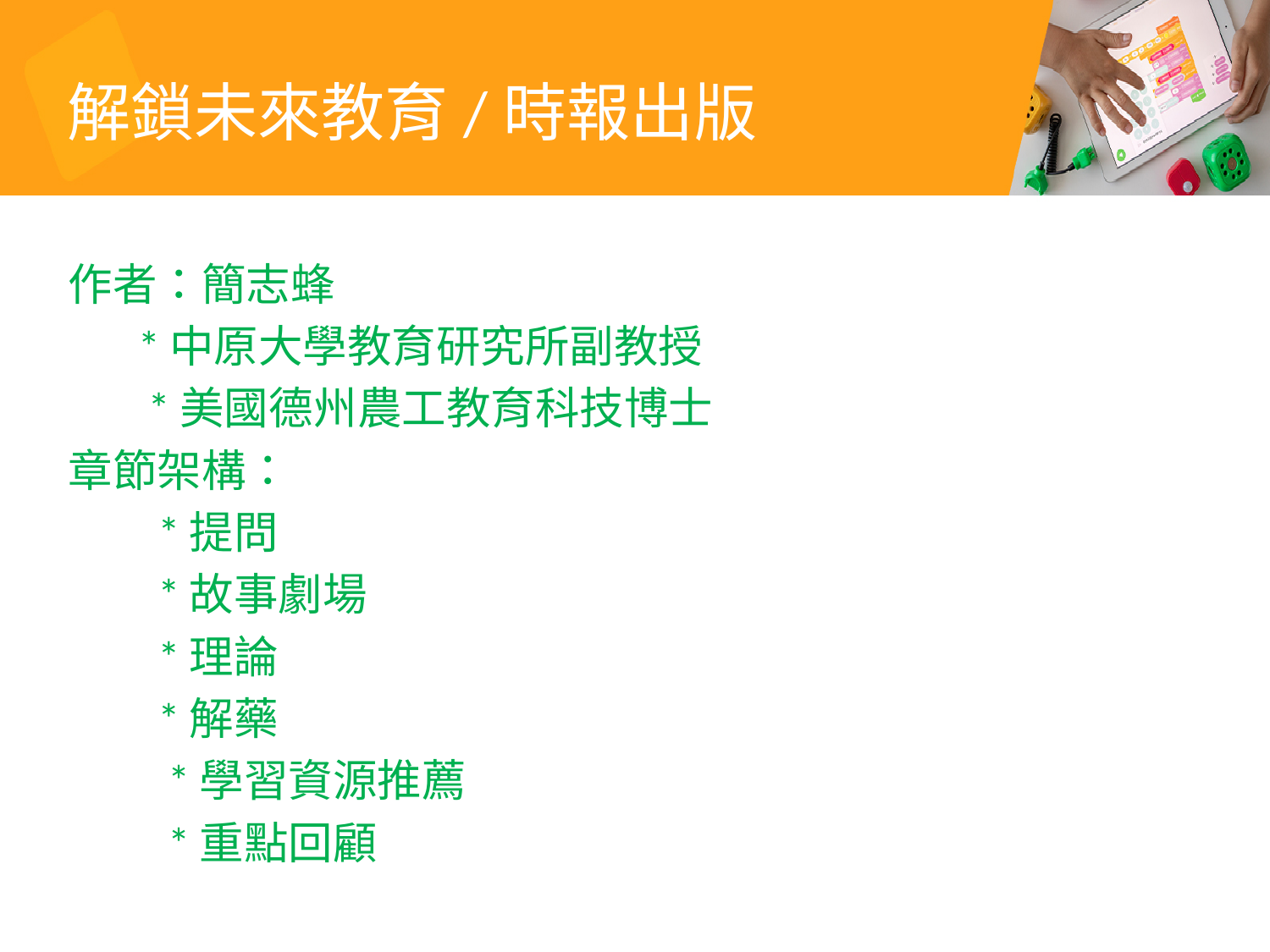

# 解鎖未來教育/時報出版
作者：簡志蜂
       *中原大學教育研究所副教授
        *美國德州農工教育科技博士
章節架構：
         *提問
         *故事劇場
         *理論
         *解藥
          *學習資源推薦
          *重點回顧